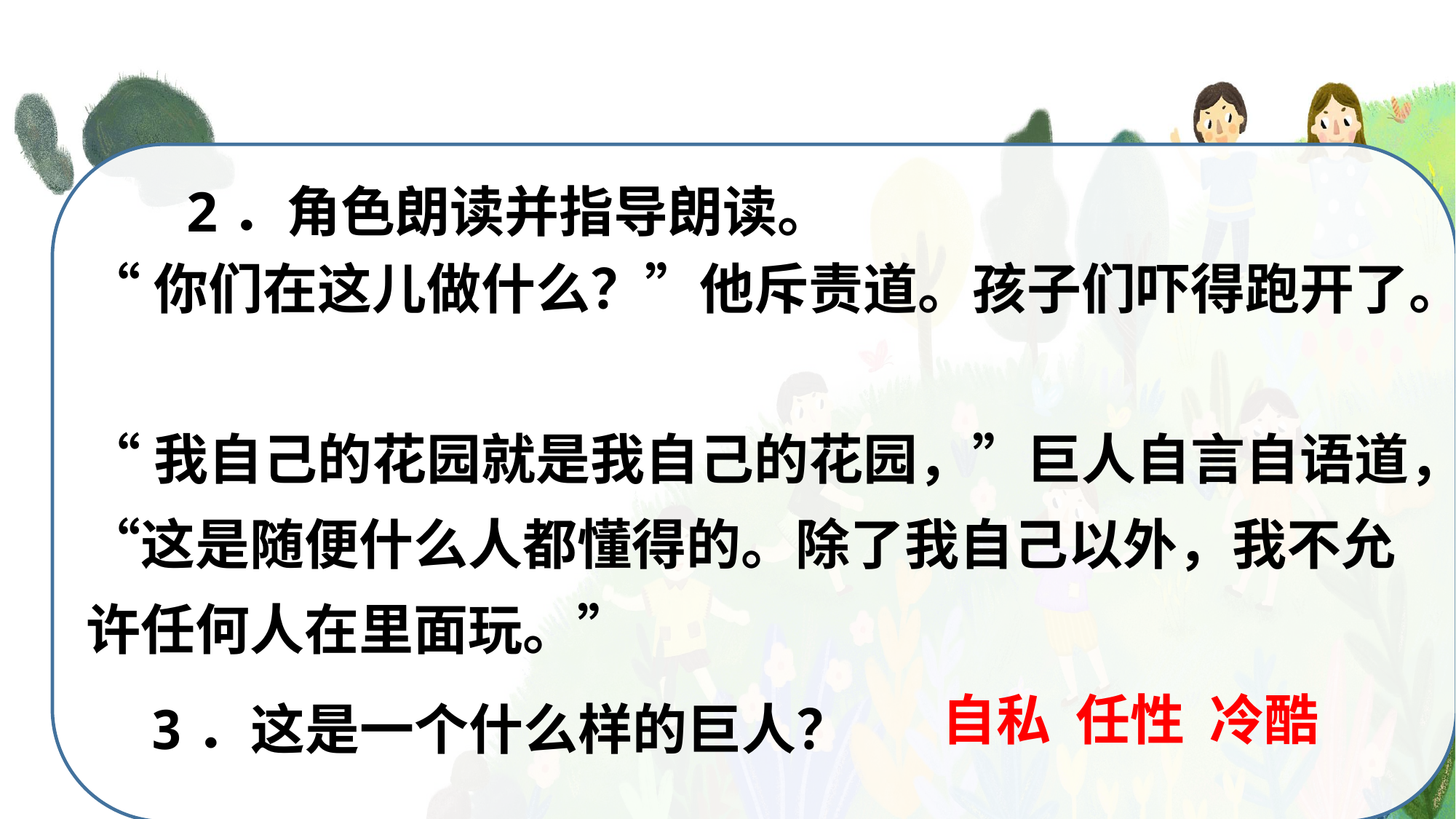

2．角色朗读并指导朗读。
“你们在这儿做什么？”他斥责道。孩子们吓得跑开了。

“我自己的花园就是我自己的花园，”巨人自言自语道，“这是随便什么人都懂得的。除了我自己以外，我不允许任何人在里面玩。”
自私  任性  冷酷
3．这是一个什么样的巨人？